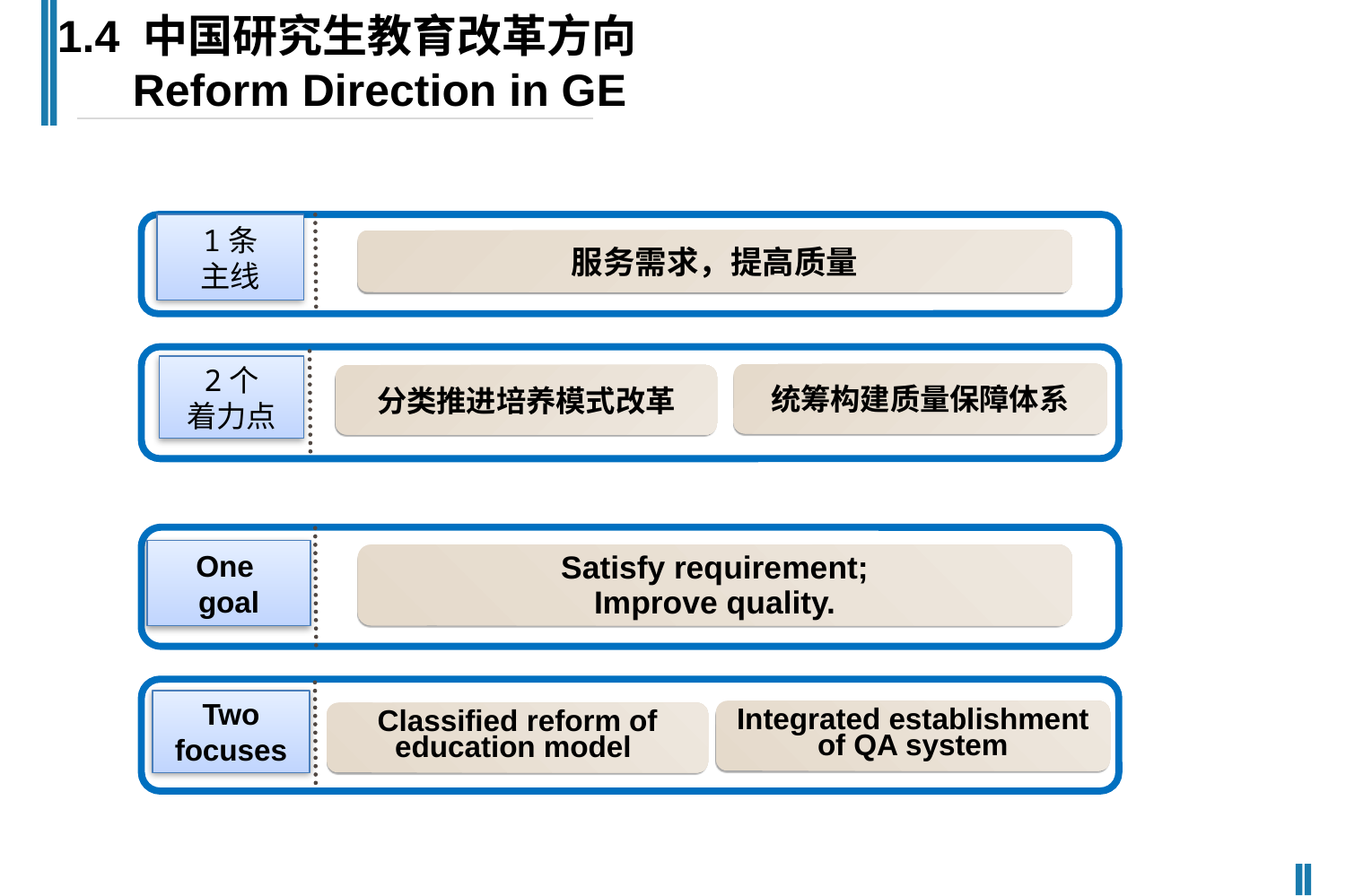

1.4 中国研究生教育改革方向
      Reform Direction in GE

1条
主线
服务需求，提高质量

2个
着力点
统筹构建质量保障体系
分类推进培养模式改革

One
goal
Satisfy requirement;
Improve quality.

Two focuses
Integrated establishment of QA system
Classified reform of education model